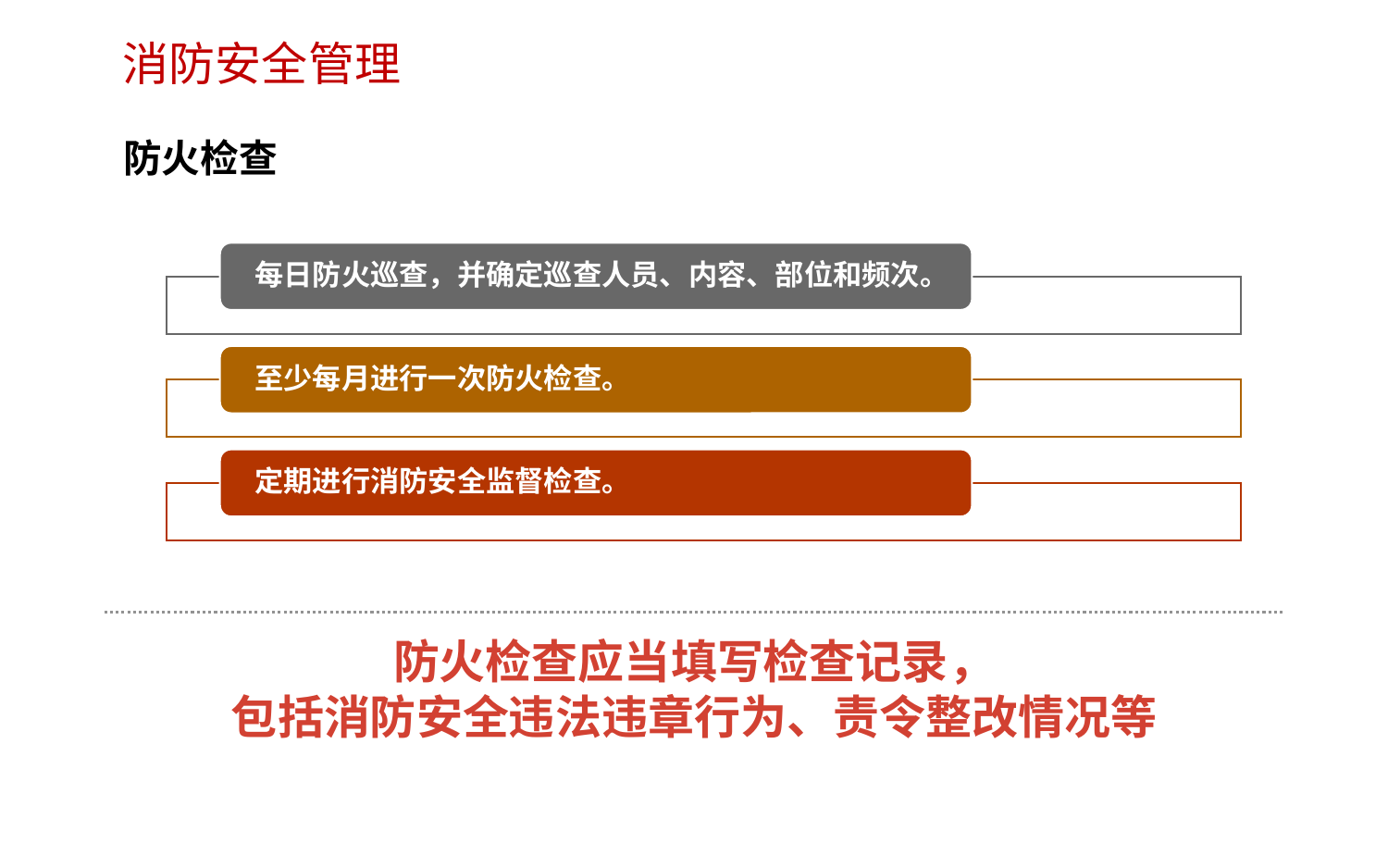

消防安全管理
防火检查
每日防火巡查，并确定巡查人员、内容、部位和频次。
至少每月进行一次防火检查。
定期进行消防安全监督检查。
防火检查应当填写检查记录，
包括消防安全违法违章行为、责令整改情况等